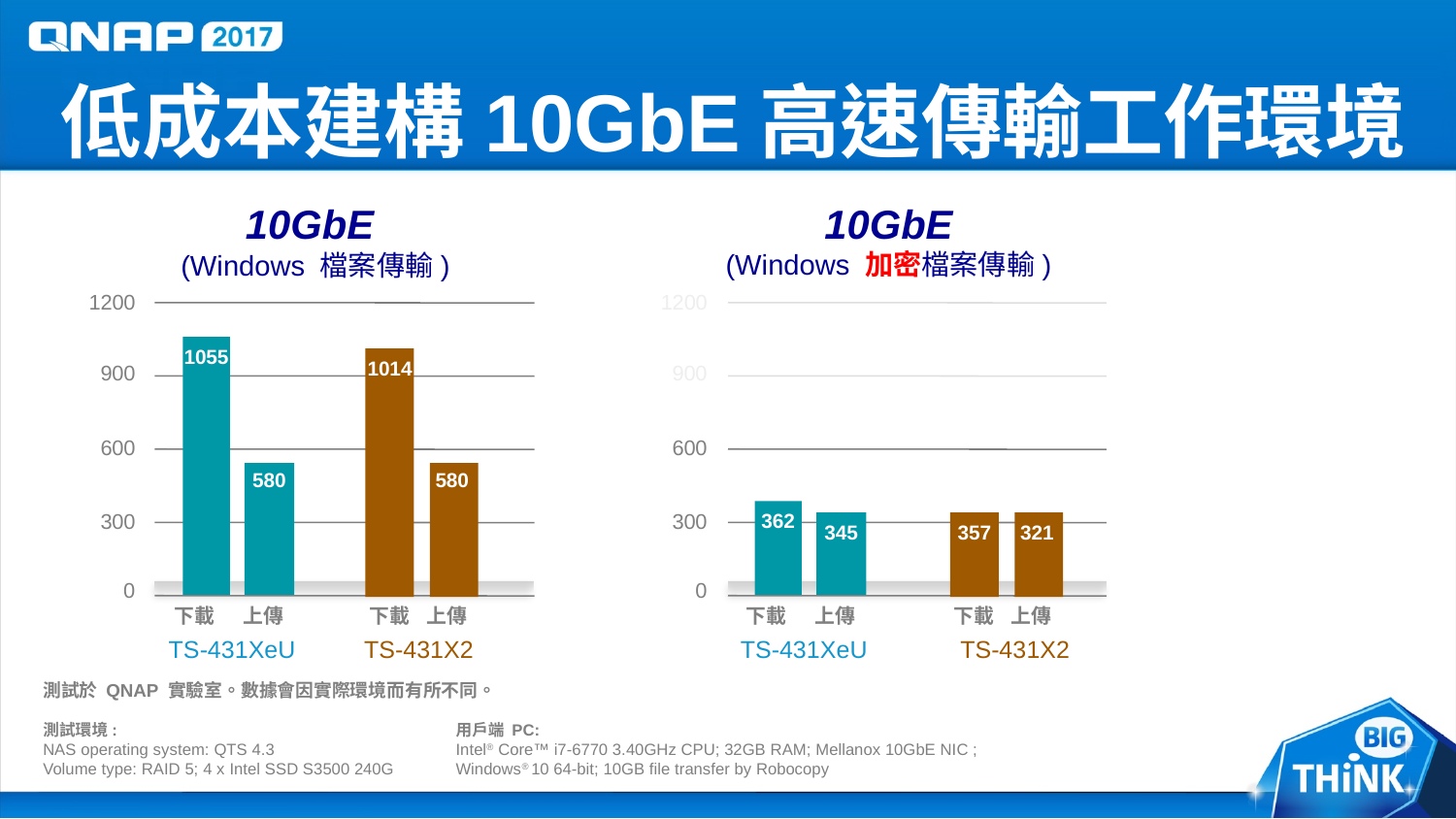

# 低成本建構10GbE高速傳輸工作環境
10GbE
(Windows 檔案傳輸)
10GbE
(Windows 加密檔案傳輸)
1200
1200
1055

1014

900
900

600
600
580

580

300
300
362

345

357

321

0
0
下載
上傳
下載
上傳
下載
上傳
下載
上傳
TS-431XeU
TS-431X2
TS-431XeU
TS-431X2
測試於 QNAP 實驗室。數據會因實際環境而有所不同。
測試環境:
NAS operating system: QTS 4.3
Volume type: RAID 5; 4 x Intel SSD S3500 240G
用戶端 PC:
Intel® Core™ i7-6770 3.40GHz CPU; 32GB RAM; Mellanox 10GbE NIC ; Windows® 10 64-bit; 10GB file transfer by Robocopy